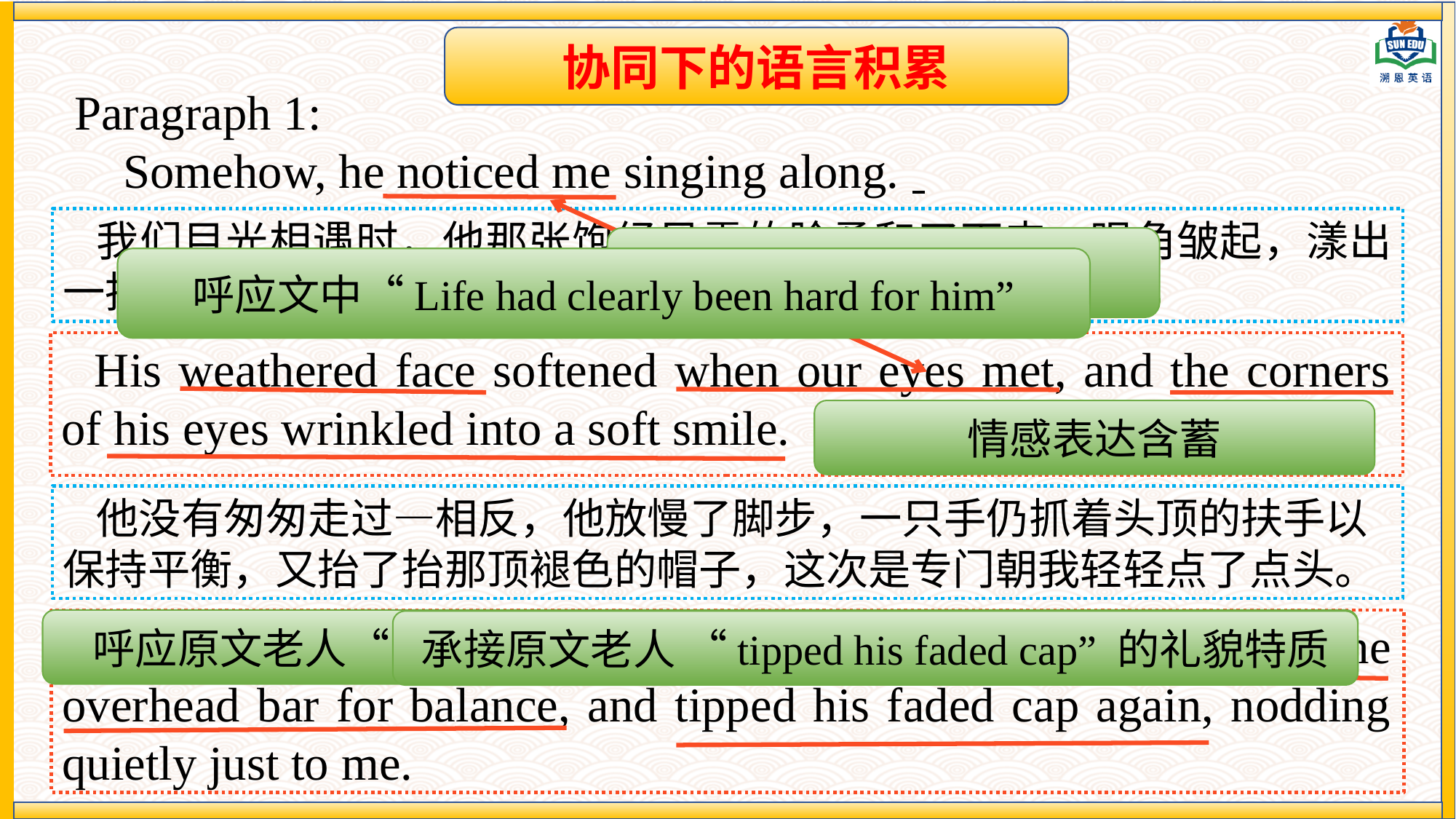

协同下的语言积累
Paragraph 1:
    Somehow, he noticed me singing along.
我们目光相遇时，他那张饱经风霜的脸柔和了下来，眼角皱起，漾出一抹温柔的笑。
与给出句自然衔接
呼应文中“Life had clearly been hard for him”
His weathered face softened when our eyes met, and the corners of his eyes wrinkled into a soft smile.
情感表达含蓄
他没有匆匆走过—相反，他放慢了脚步，一只手仍抓着头顶的扶手以保持平衡，又抬了抬那顶褪色的帽子，这次是专门朝我轻轻点了点头。
呼应原文老人“held the overhead bar to steady himself”的动作细节
He didn’t hurry past—instead, he slowed, one hand on the overhead bar for balance, and tipped his faded cap again, nodding quietly just to me.
承接原文老人 “tipped his faded cap” 的礼貌特质